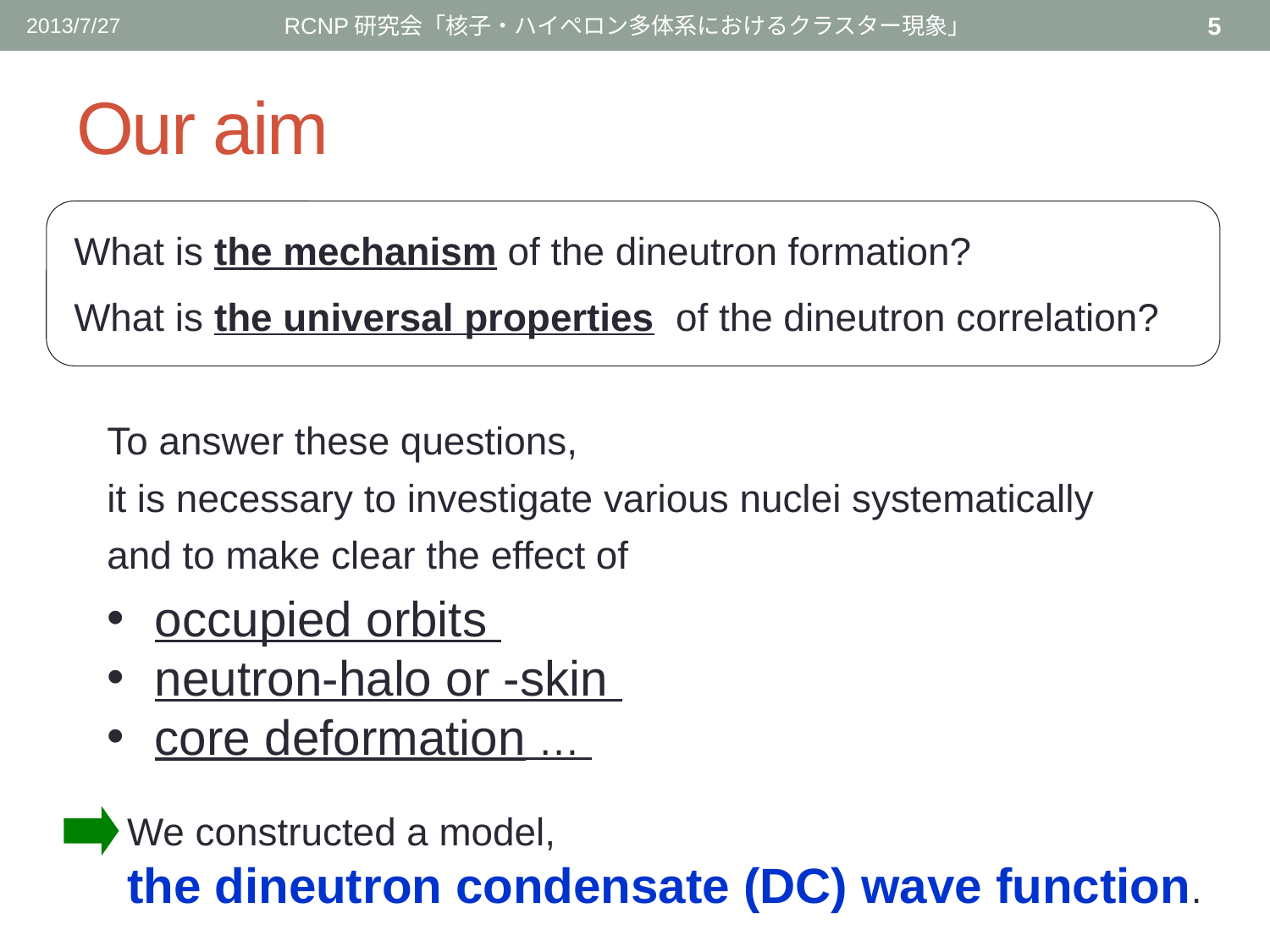

2013/7/27
RCNP研究会「核子・ハイペロン多体系におけるクラスター現象」
5
# Our aim

What is the mechanism of the dineutron formation?
What is the universal properties  of the dineutron correlation?
To answer these questions,

it is necessary to investigate various nuclei systematically

and to make clear the effect of

occupied orbits
neutron-halo or -skin
core deformation …
We constructed a model,
the dineutron condensate (DC) wave function.